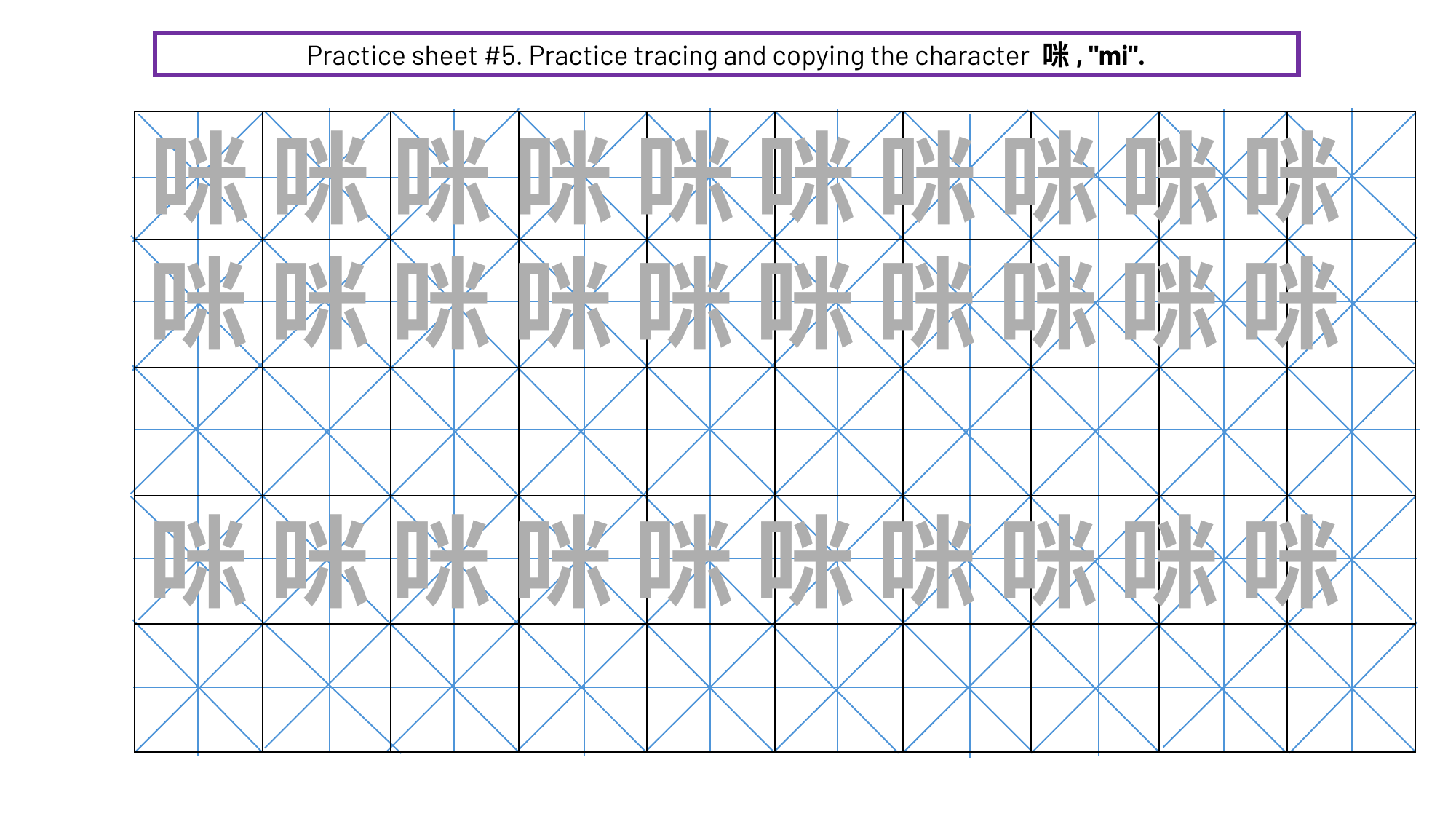

Practice sheet #5. Practice tracing and copying the character 咪, "mi".

咪 咪 咪 咪 咪 咪 咪 咪 咪 咪
|  |  |  |  |  |  |  |  |  |  |
| --- | --- | --- | --- | --- | --- | --- | --- | --- | --- |
|  |  |  |  |  |  |  |  |  |  |
|  |  |  |  |  |  |  |  |  |  |
|  |  |  |  |  |  |  |  |  |  |
|  |  |  |  |  |  |  |  |  |  |
咪 咪 咪 咪 咪 咪 咪 咪 咪 咪

咪 咪 咪 咪 咪 咪 咪 咪 咪 咪